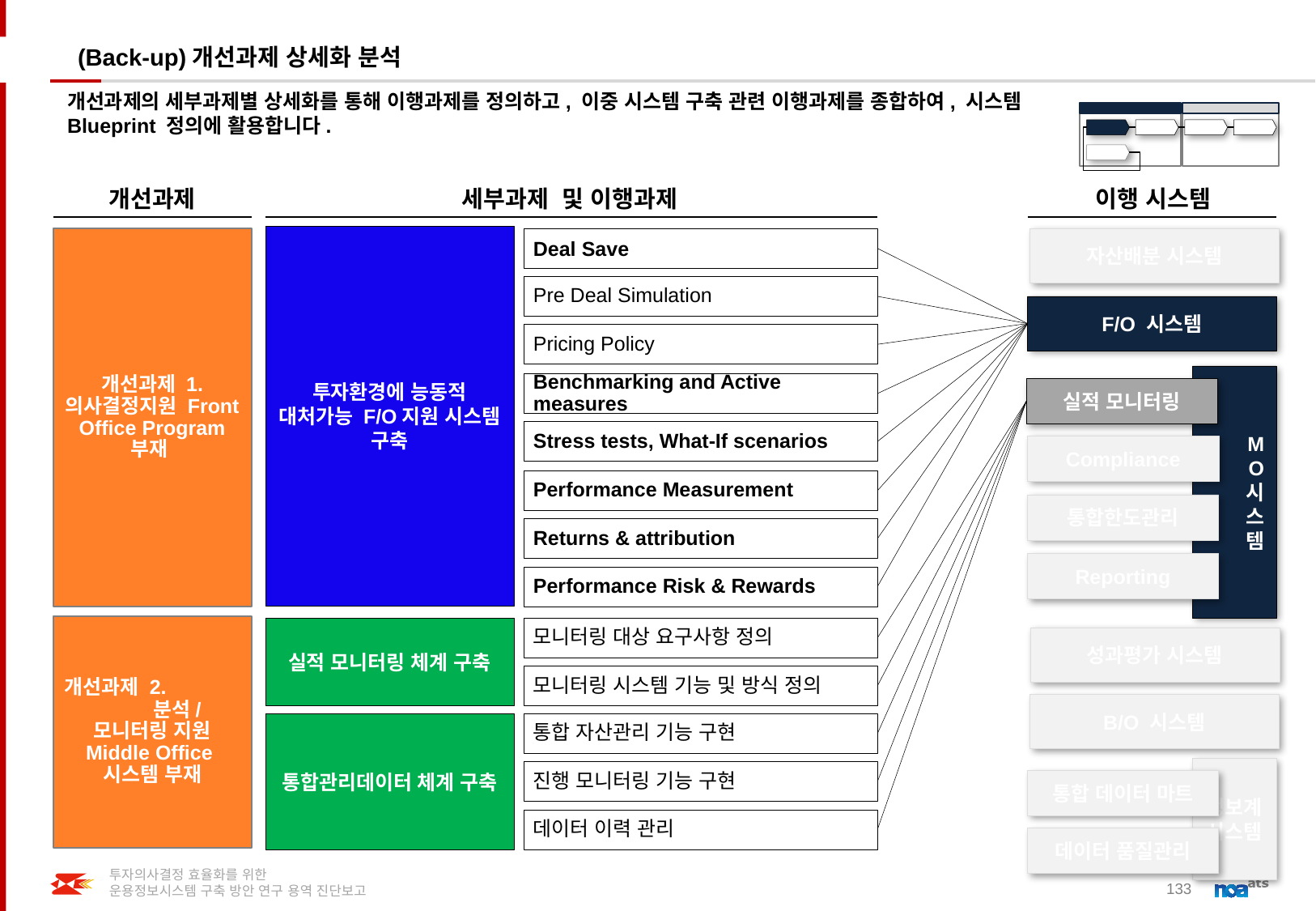

# (Back-up)개선과제 상세화 분석
개선과제의 세부과제별 상세화를 통해 이행과제를 정의하고, 이중 시스템 구축 관련 이행과제를 종합하여, 시스템 Blueprint 정의에 활용합니다.

개선과제
세부과제  및 이행과제
이행 시스템
투자환경에 능동적 대처가능 F/O지원 시스템 구축
자산배분 시스템
Deal Save
개선과제 1. 의사결정지원 Front Office Program 부재
Pre Deal Simulation
F/O 시스템
Pricing Policy
M
O 시스템
Benchmarking and Active measures
실적 모니터링
Stress tests, What-If scenarios
Compliance
Performance Measurement
통합한도관리
Returns & attribution
Reporting
Performance Risk & Rewards
개선과제 2.                      분석/ 모니터링 지원 Middle Office  시스템 부재
실적 모니터링 체계 구축
모니터링 대상 요구사항 정의
성과평가 시스템
모니터링 시스템 기능 및 방식 정의
B/O 시스템
통합 자산관리 기능 구현
통합관리데이터 체계 구축
정보계
시스템
진행 모니터링 기능 구현
통합 데이터 마트
데이터 이력 관리
데이터 품질관리